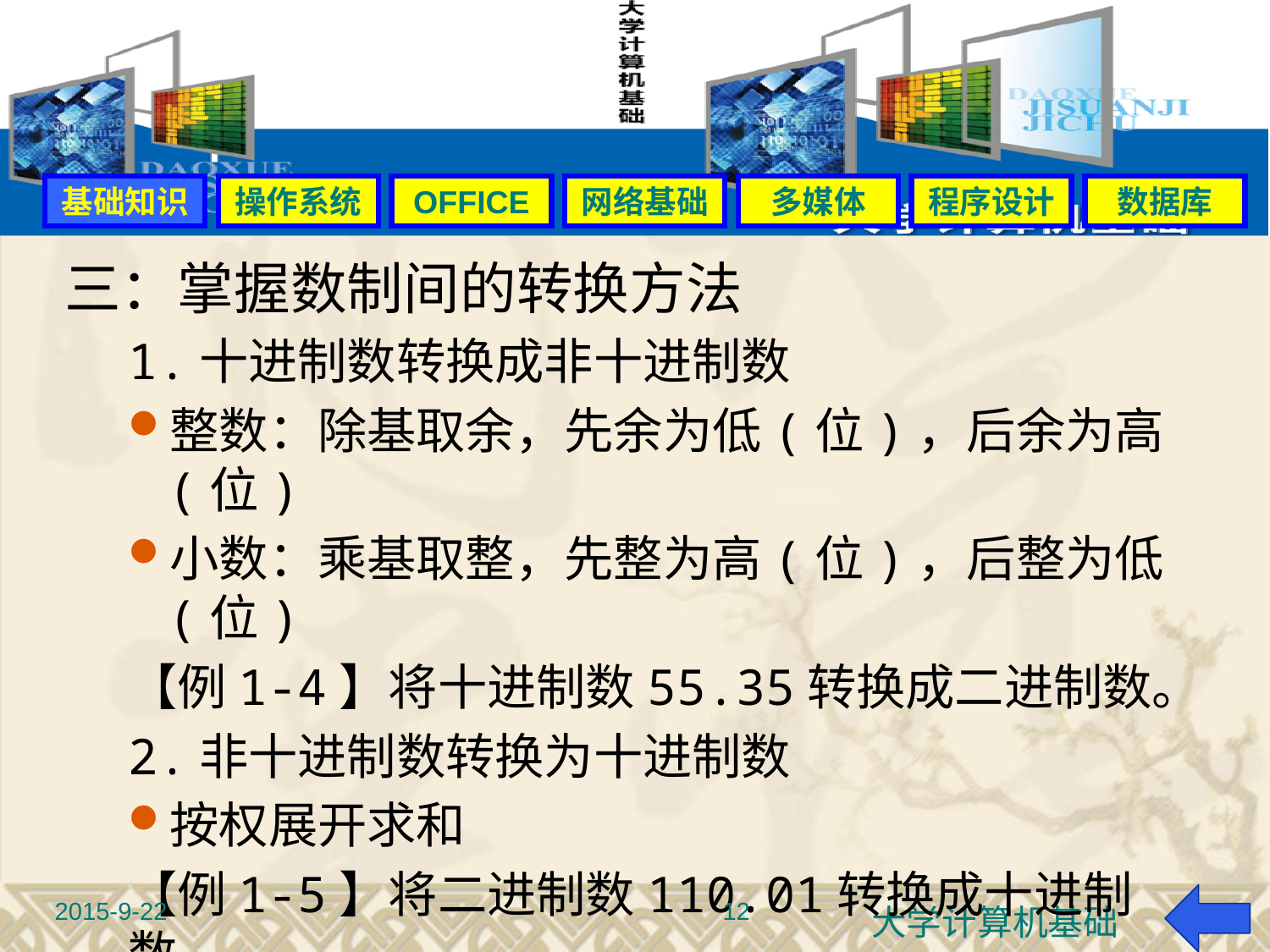

#
基础知识
操作系统
OFFICE
网络基础
多媒体
程序设计
数据库
三：掌握数制间的转换方法
1.十进制数转换成非十进制数
整数：除基取余，先余为低(位)，后余为高(位)
小数：乘基取整，先整为高(位)，后整为低(位)
【例1-4】将十进制数55.35转换成二进制数。
2.非十进制数转换为十进制数
按权展开求和
【例1-5】将二进制数110.01转换成十进制数。
3.二进制数与八、十六进制数之间的转换

12
2015-9-22